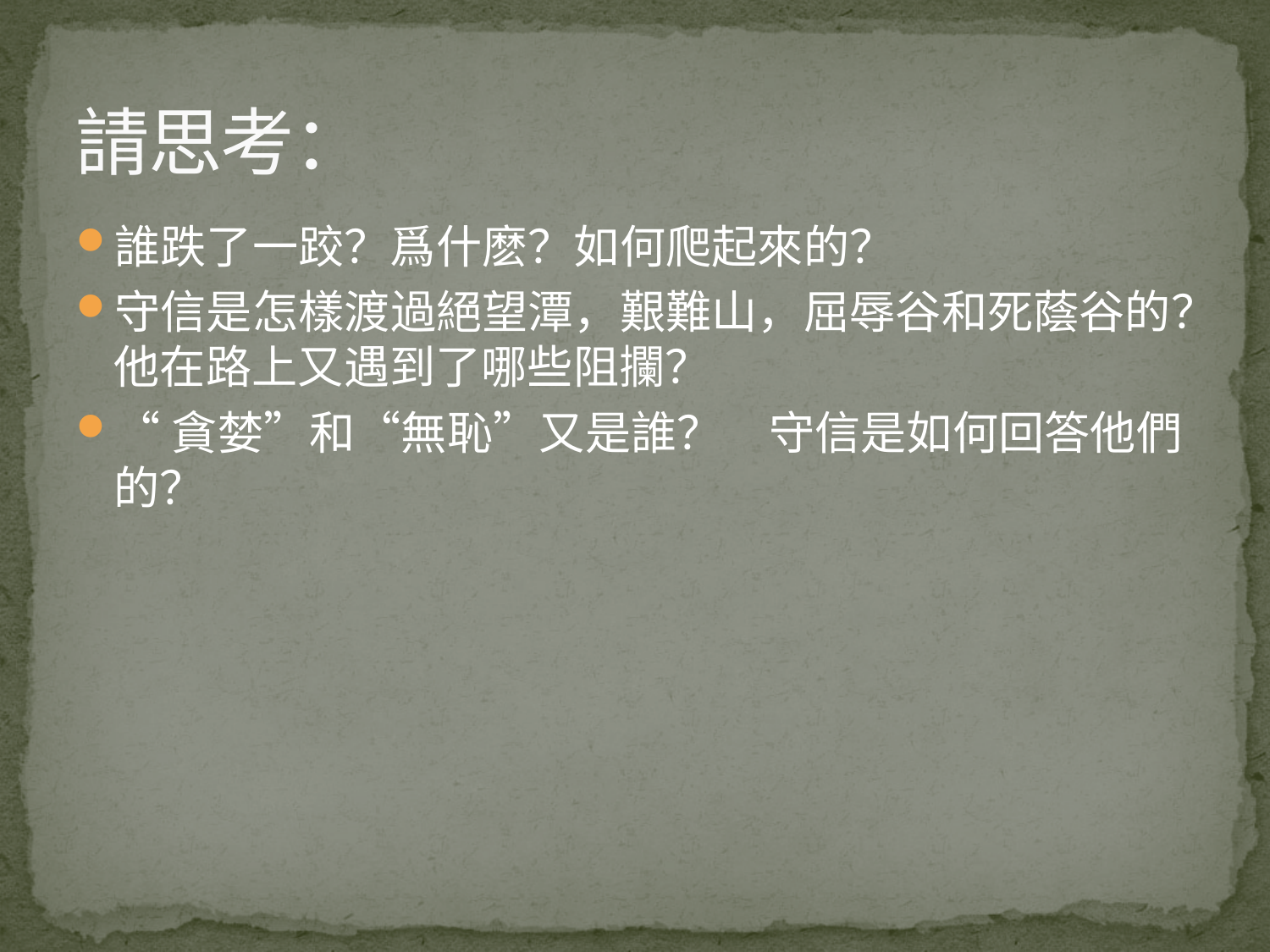

# 請思考：
誰跌了一跤？爲什麽？如何爬起來的？
守信是怎樣渡過絕望潭，艱難山，屈辱谷和死蔭谷的？他在路上又遇到了哪些阻攔？
“貪婪”和“無恥”又是誰？　守信是如何回答他們的？